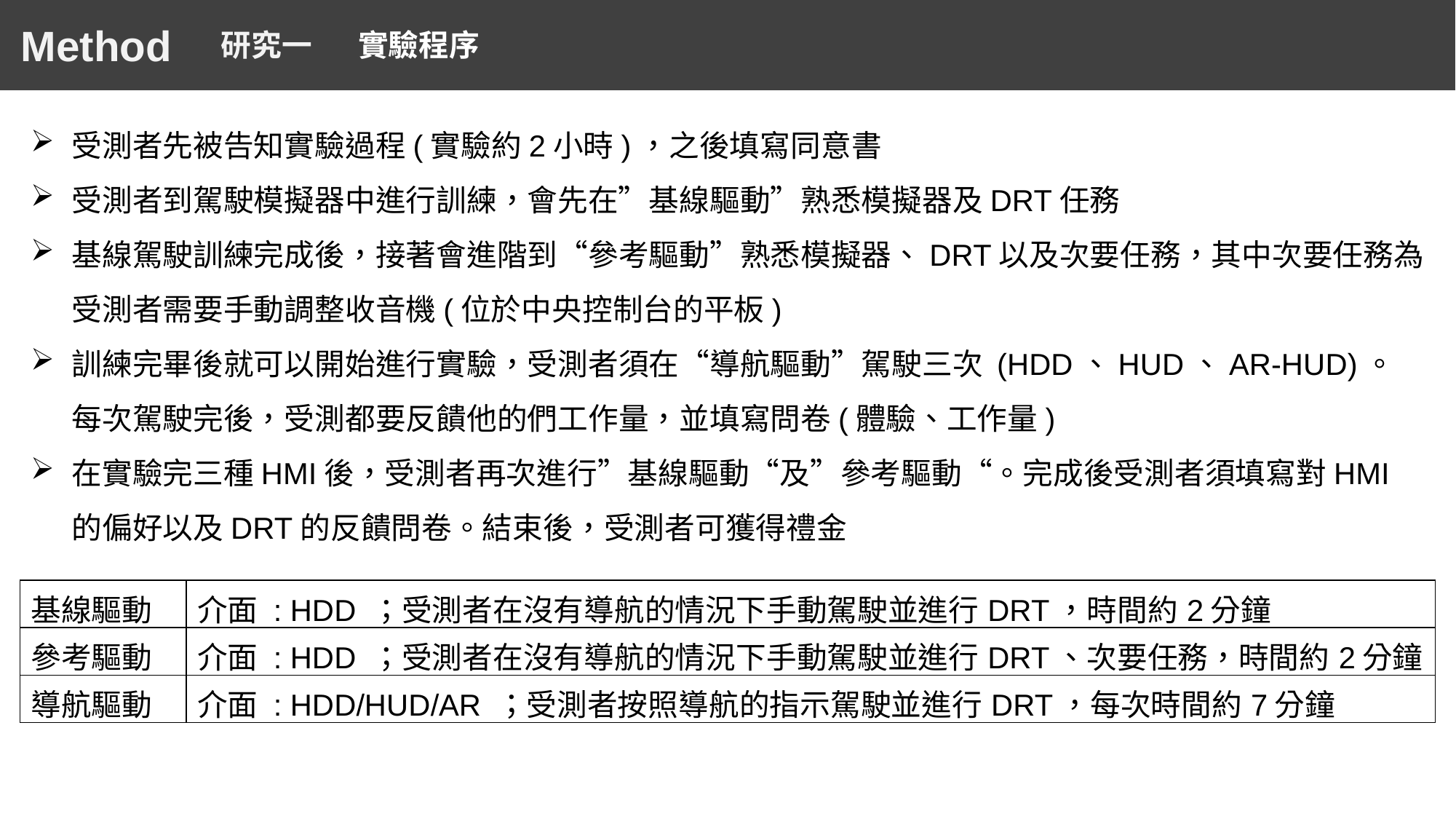

Method
研究一
實驗程序
受測者先被告知實驗過程(實驗約2小時)，之後填寫同意書
受測者到駕駛模擬器中進行訓練，會先在”基線驅動”熟悉模擬器及DRT任務
基線駕駛訓練完成後，接著會進階到“參考驅動”熟悉模擬器、DRT以及次要任務，其中次要任務為受測者需要手動調整收音機(位於中央控制台的平板)
訓練完畢後就可以開始進行實驗，受測者須在“導航驅動”駕駛三次 (HDD、HUD、AR-HUD)。每次駕駛完後，受測都要反饋他的們工作量，並填寫問卷(體驗、工作量)
在實驗完三種HMI後，受測者再次進行”基線驅動“及”參考驅動“。完成後受測者須填寫對HMI的偏好以及DRT的反饋問卷。結束後，受測者可獲得禮金
| 基線驅動 | 介面 : HDD ；受測者在沒有導航的情況下手動駕駛並進行DRT，時間約2分鐘 |
| --- | --- |
| 參考驅動 | 介面 : HDD ；受測者在沒有導航的情況下手動駕駛並進行DRT、次要任務，時間約2分鐘 |
| 導航驅動 | 介面 : HDD/HUD/AR ；受測者按照導航的指示駕駛並進行DRT，每次時間約7分鐘 |